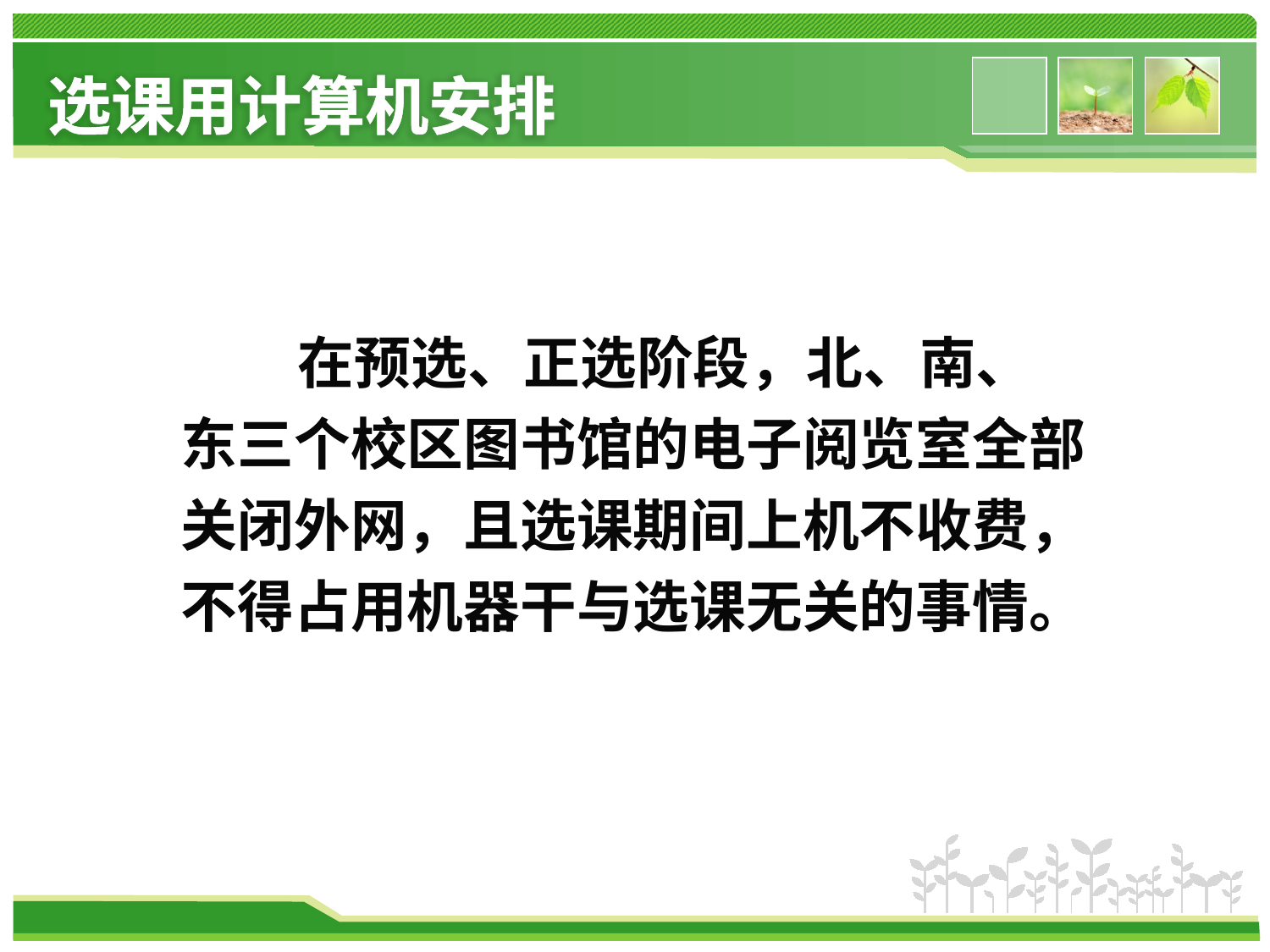

选课用计算机安排
        在预选、正选阶段，北、南、东三个校区图书馆的电子阅览室全部关闭外网，且选课期间上机不收费，不得占用机器干与选课无关的事情。